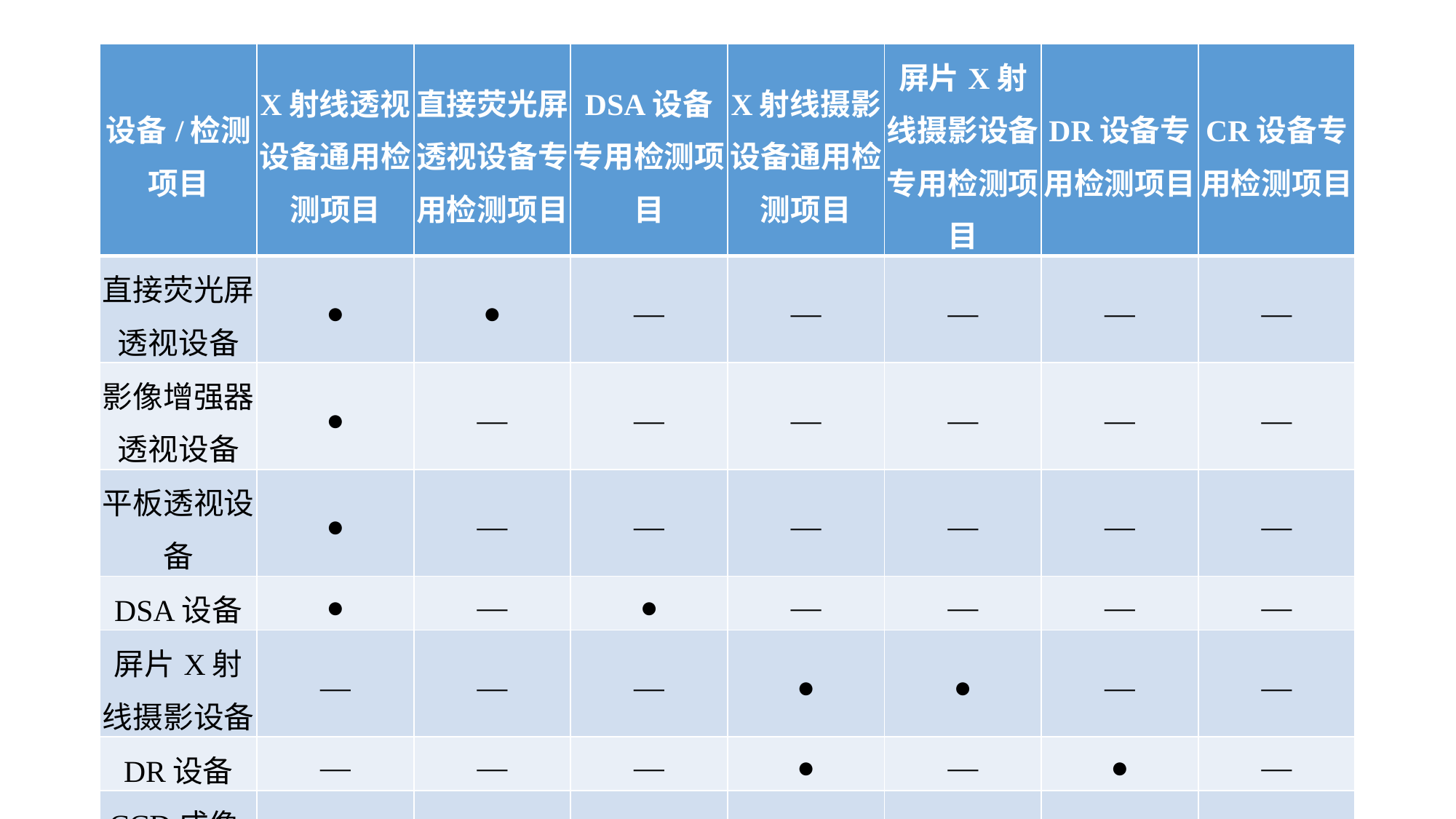

#
| 设备/检测项目 | X射线透视设备通用检测项目 | 直接荧光屏透视设备专用检测项目 | DSA设备专用检测项目 | X射线摄影设备通用检测项目 | 屏片X射线摄影设备专用检测项目 | DR设备专用检测项目 | CR设备专用检测项目 |
| --- | --- | --- | --- | --- | --- | --- | --- |
| 直接荧光屏透视设备 | ● | ● | — | — | — | — | — |
| 影像增强器透视设备 | ● | — | — | — | — | — | — |
| 平板透视设备 | ● | — | — | — | — | — | — |
| DSA设备 | ● | — | ● | — | — | — | — |
| 屏片X射线摄影设备 | — | — | — | ● | ● | — | — |
| DR设备 | — | — | — | ● | — | ● | — |
| CCD成像DR、线扫描成像DR | — | — | — | ● | — | ● | — |
| CR设备 | — | — | — | ● | — | — | ● |